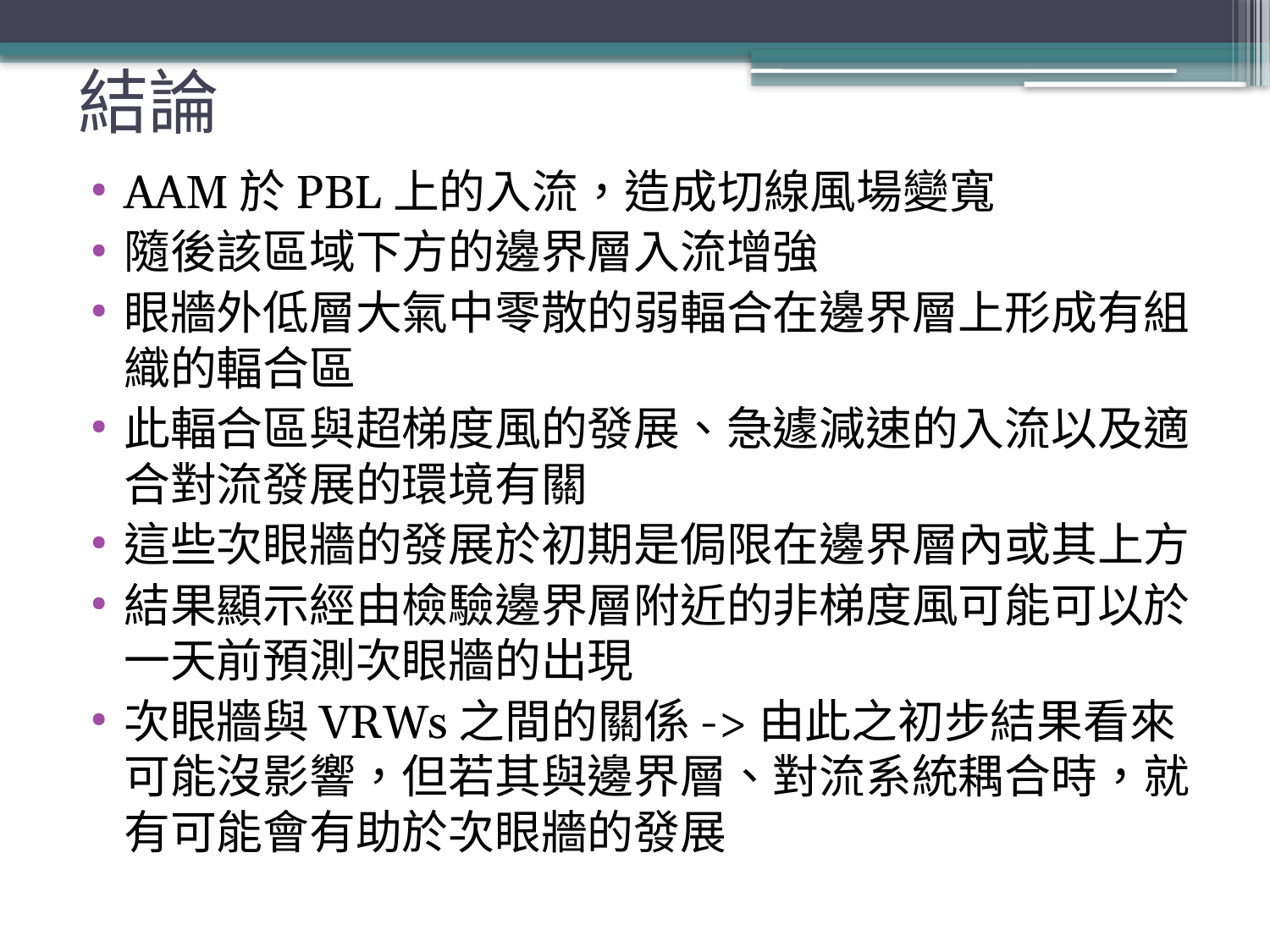

# 結論
AAM於PBL上的入流，造成切線風場變寬
隨後該區域下方的邊界層入流增強
眼牆外低層大氣中零散的弱輻合在邊界層上形成有組織的輻合區
此輻合區與超梯度風的發展、急遽減速的入流以及適合對流發展的環境有關
這些次眼牆的發展於初期是侷限在邊界層內或其上方
結果顯示經由檢驗邊界層附近的非梯度風可能可以於一天前預測次眼牆的出現
次眼牆與VRWs之間的關係->由此之初步結果看來可能沒影響，但若其與邊界層、對流系統耦合時，就有可能會有助於次眼牆的發展